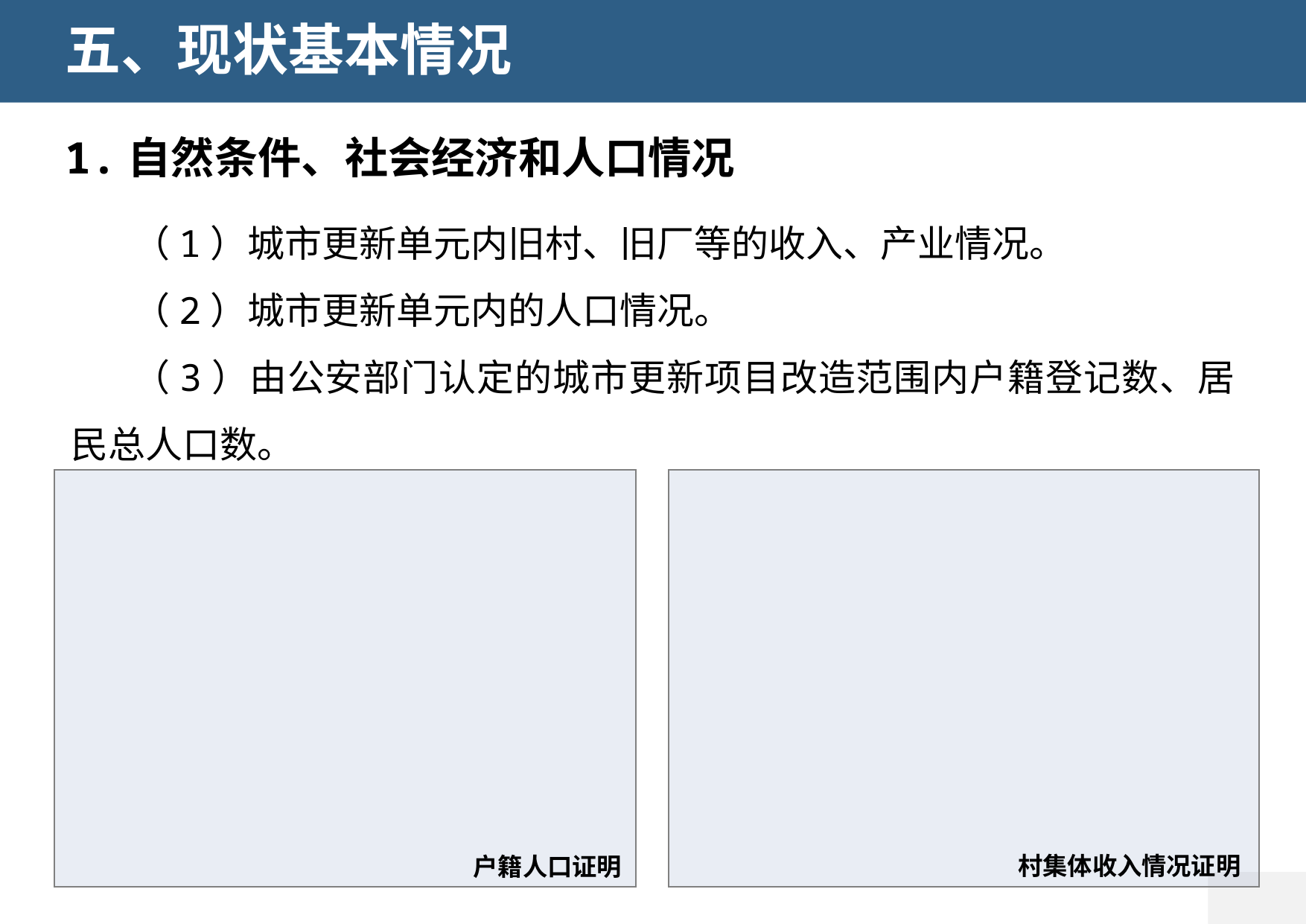

五、现状基本情况
1.自然条件、社会经济和人口情况
黄  埔  大  道
（1）城市更新单元内旧村、旧厂等的收入、产业情况。
（2）城市更新单元内的人口情况。
（3）由公安部门认定的城市更新项目改造范围内户籍登记数、居民总人口数。
冼  村  路

户籍人口证明

村集体收入情况证明
12